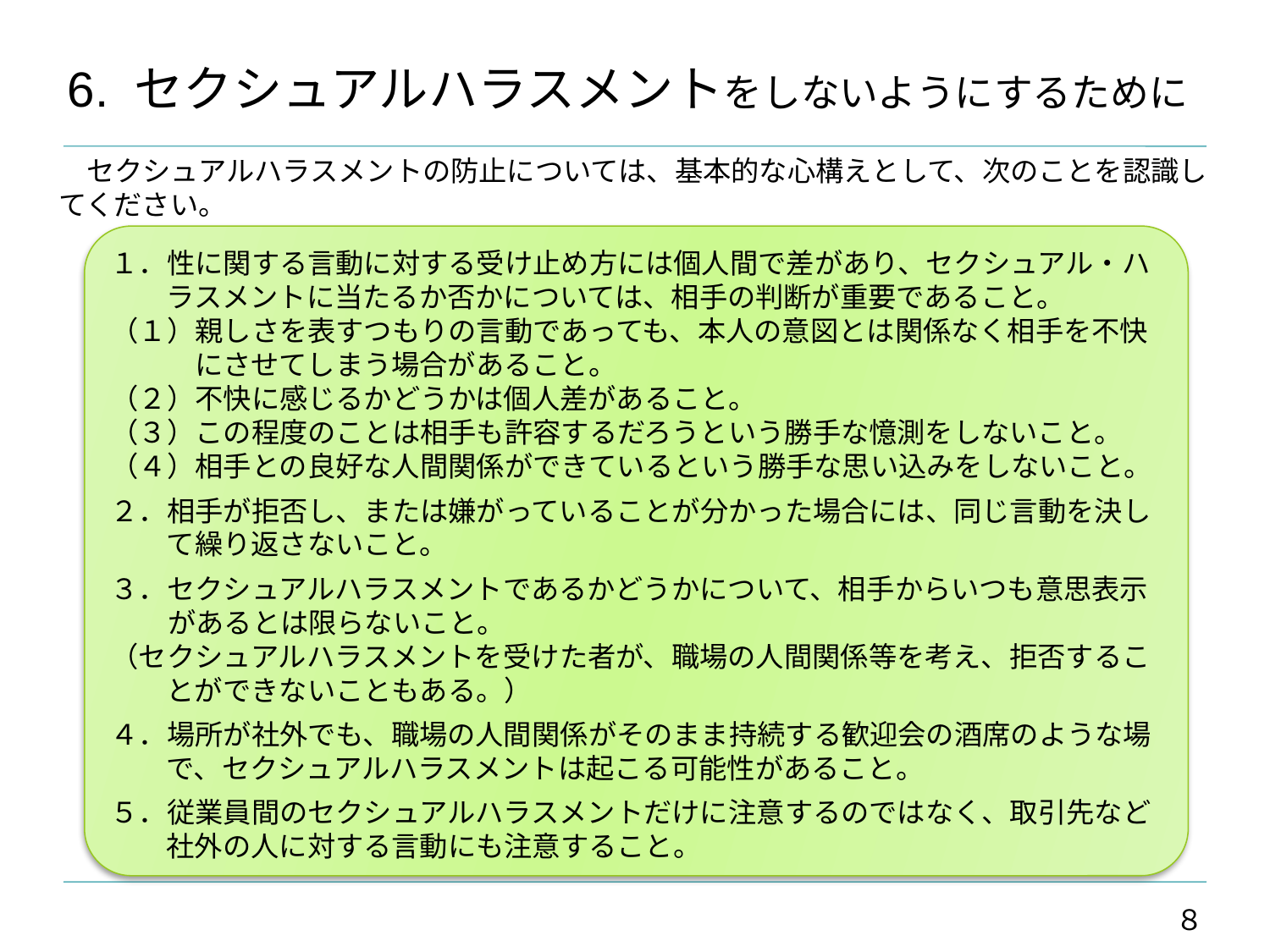

# 6. セクシュアルハラスメントをしないようにするために
　セクシュアルハラスメントの防止については、基本的な心構えとして、次のことを認識してください。

１．性に関する言動に対する受け止め方には個人間で差があり、セクシュアル・ハラスメントに当たるか否かについては、相手の判断が重要であること。
（１）親しさを表すつもりの言動であっても、本人の意図とは関係なく相手を不快にさせてしまう場合があること。
（２）不快に感じるかどうかは個人差があること。
（３）この程度のことは相手も許容するだろうという勝手な憶測をしないこと。
（４）相手との良好な人間関係ができているという勝手な思い込みをしないこと。
２．相手が拒否し、または嫌がっていることが分かった場合には、同じ言動を決して繰り返さないこと。
３．セクシュアルハラスメントであるかどうかについて、相手からいつも意思表示があるとは限らないこと。
（セクシュアルハラスメントを受けた者が、職場の人間関係等を考え、拒否することができないこともある。）
４．場所が社外でも、職場の人間関係がそのまま持続する歓迎会の酒席のような場で、セクシュアルハラスメントは起こる可能性があること。
５．従業員間のセクシュアルハラスメントだけに注意するのではなく、取引先など社外の人に対する言動にも注意すること。
８